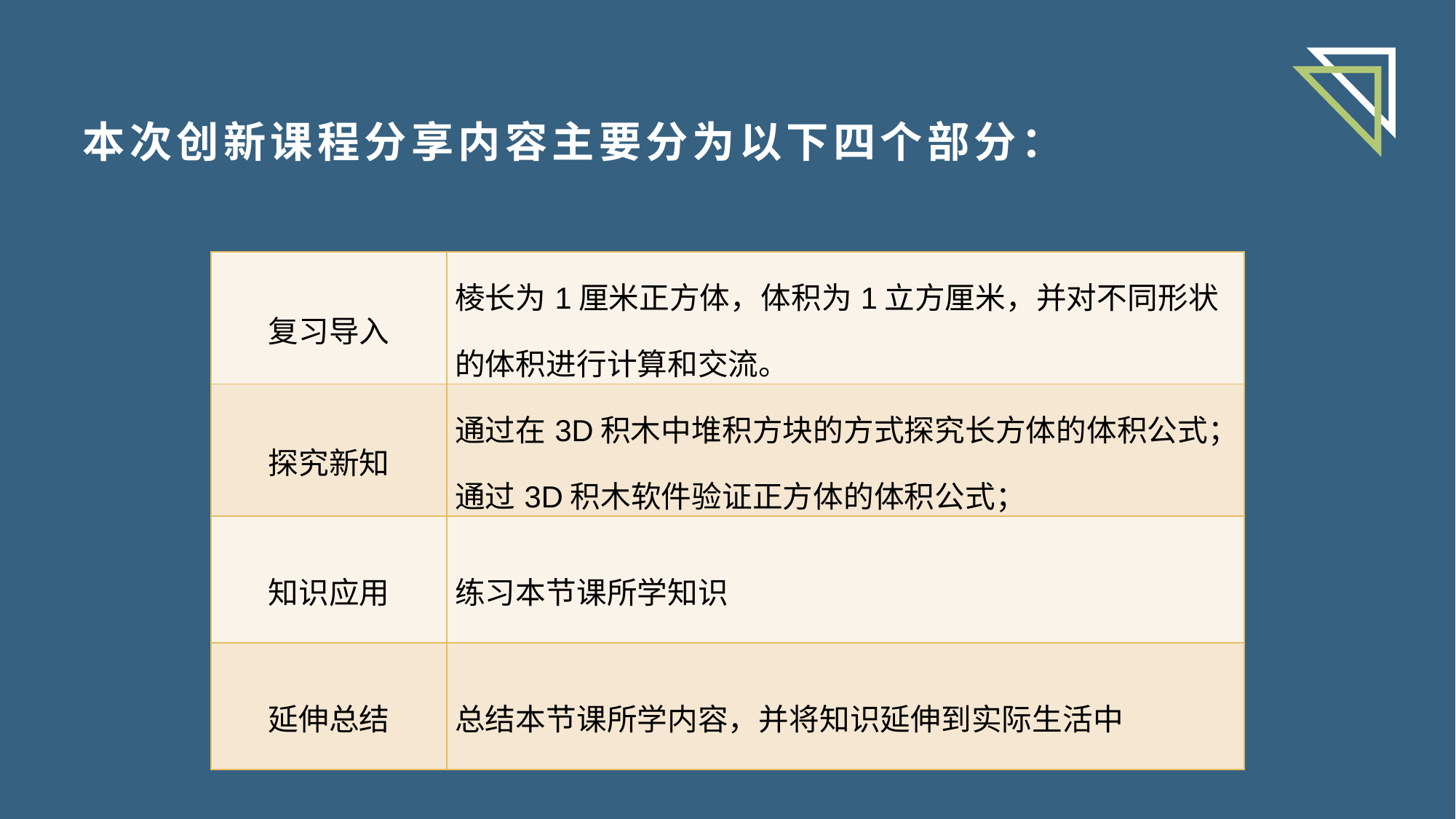

本次创新课程分享内容主要分为以下四个部分：
| 复习导入 | 棱长为1厘米正方体，体积为1立方厘米，并对不同形状的体积进行计算和交流。 |
| --- | --- |
| 探究新知 | 通过在3D积木中堆积方块的方式探究长方体的体积公式； 通过3D积木软件验证正方体的体积公式； |
| 知识应用 | 练习本节课所学知识 |
| 延伸总结 | 总结本节课所学内容，并将知识延伸到实际生活中 |